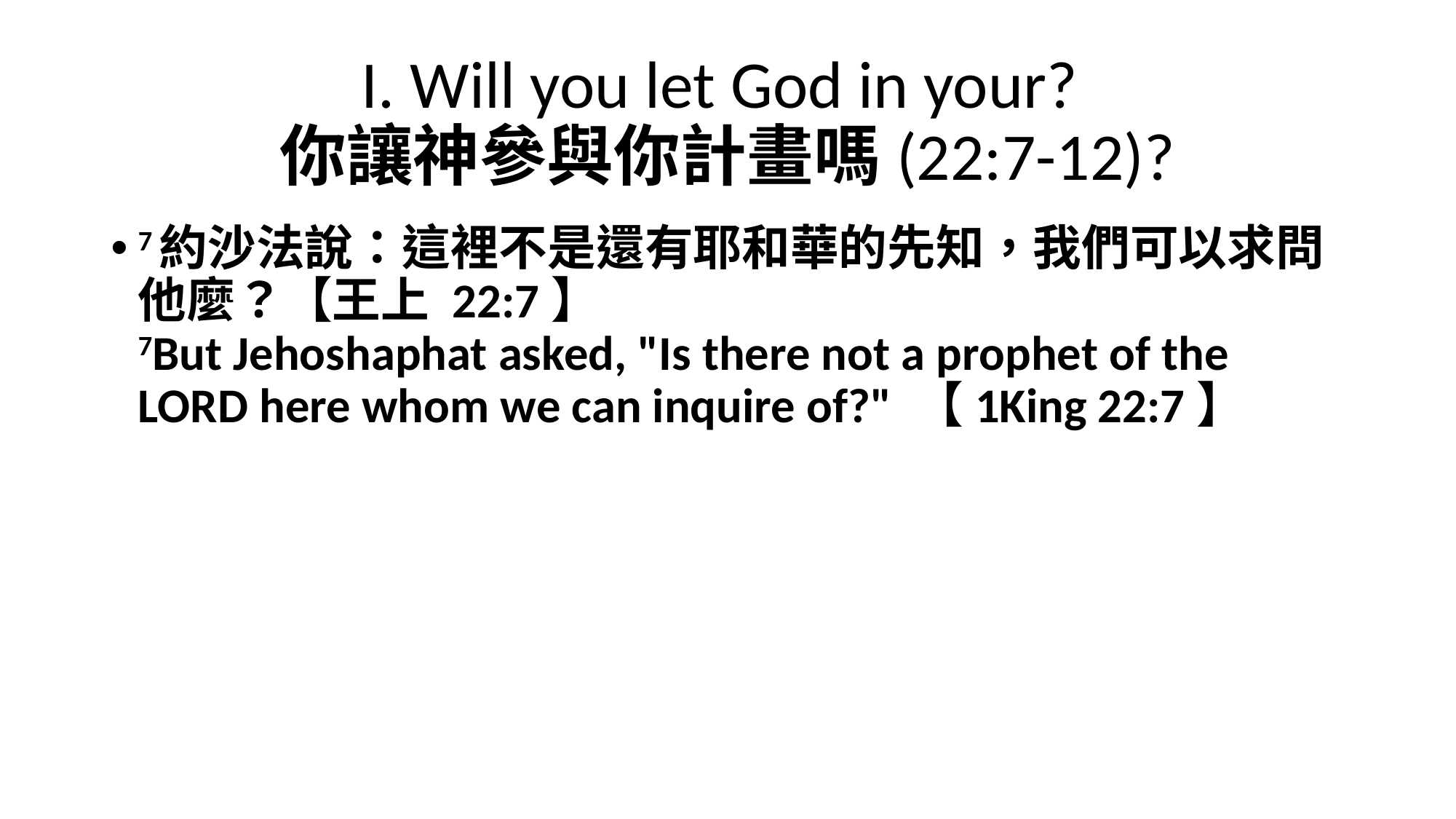

# I. Will you let God in your? 你讓神參與你計畫嗎(22:7-12)?
7約沙法說：這裡不是還有耶和華的先知，我們可以求問他麼？【王上 22:7】
7But Jehoshaphat asked, "Is there not a prophet of the LORD here whom we can inquire of?" 【1King 22:7】